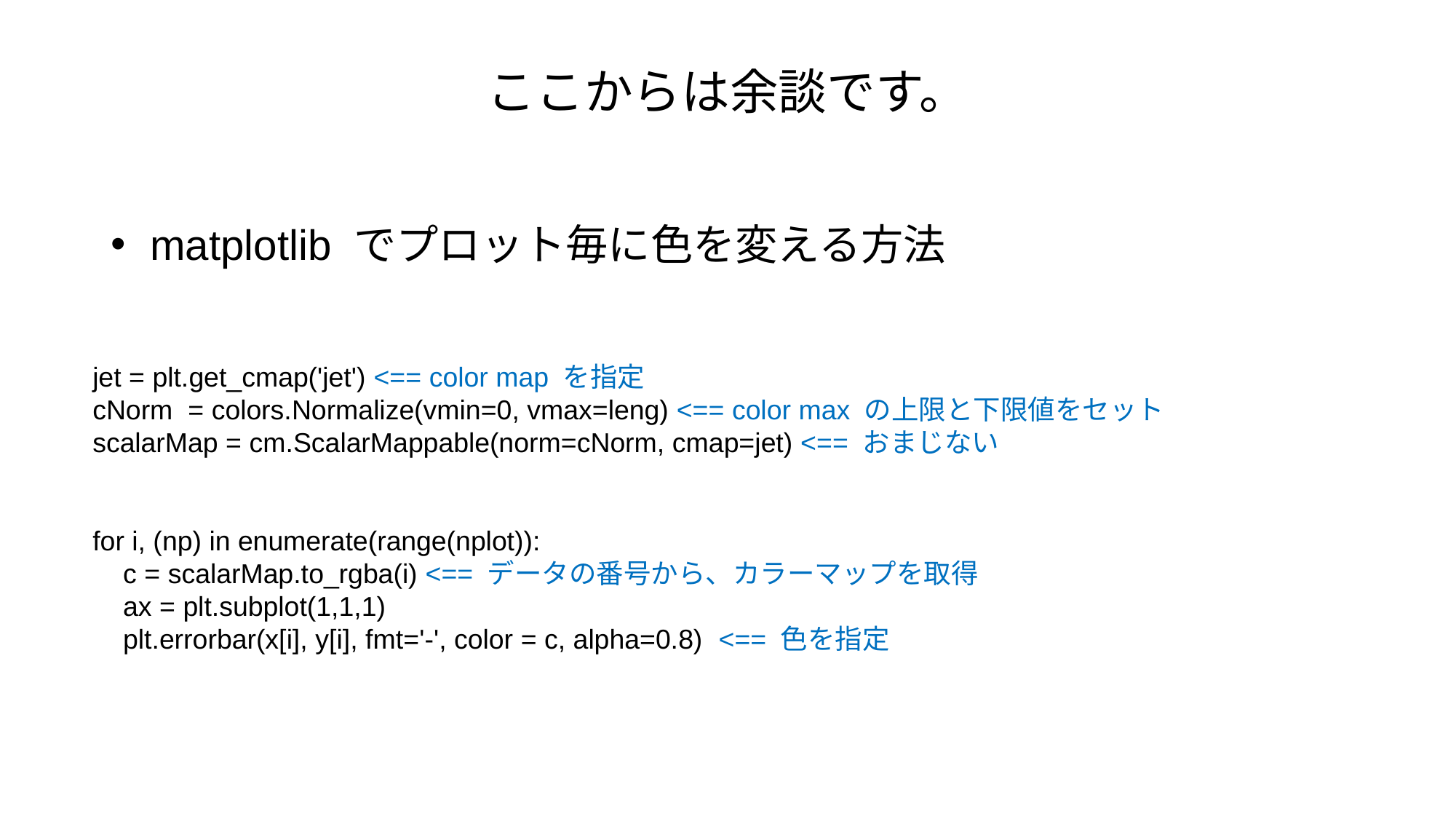

# ここからは余談です。
 matplotlib でプロット毎に色を変える方法
jet = plt.get_cmap('jet') <== color map を指定
cNorm  = colors.Normalize(vmin=0, vmax=leng) <== color max の上限と下限値をセット
scalarMap = cm.ScalarMappable(norm=cNorm, cmap=jet) <== おまじない

for i, (np) in enumerate(range(nplot)):
    c = scalarMap.to_rgba(i) <== データの番号から、カラーマップを取得
    ax = plt.subplot(1,1,1)
    plt.errorbar(x[i], y[i], fmt='-', color = c, alpha=0.8)  <== 色を指定